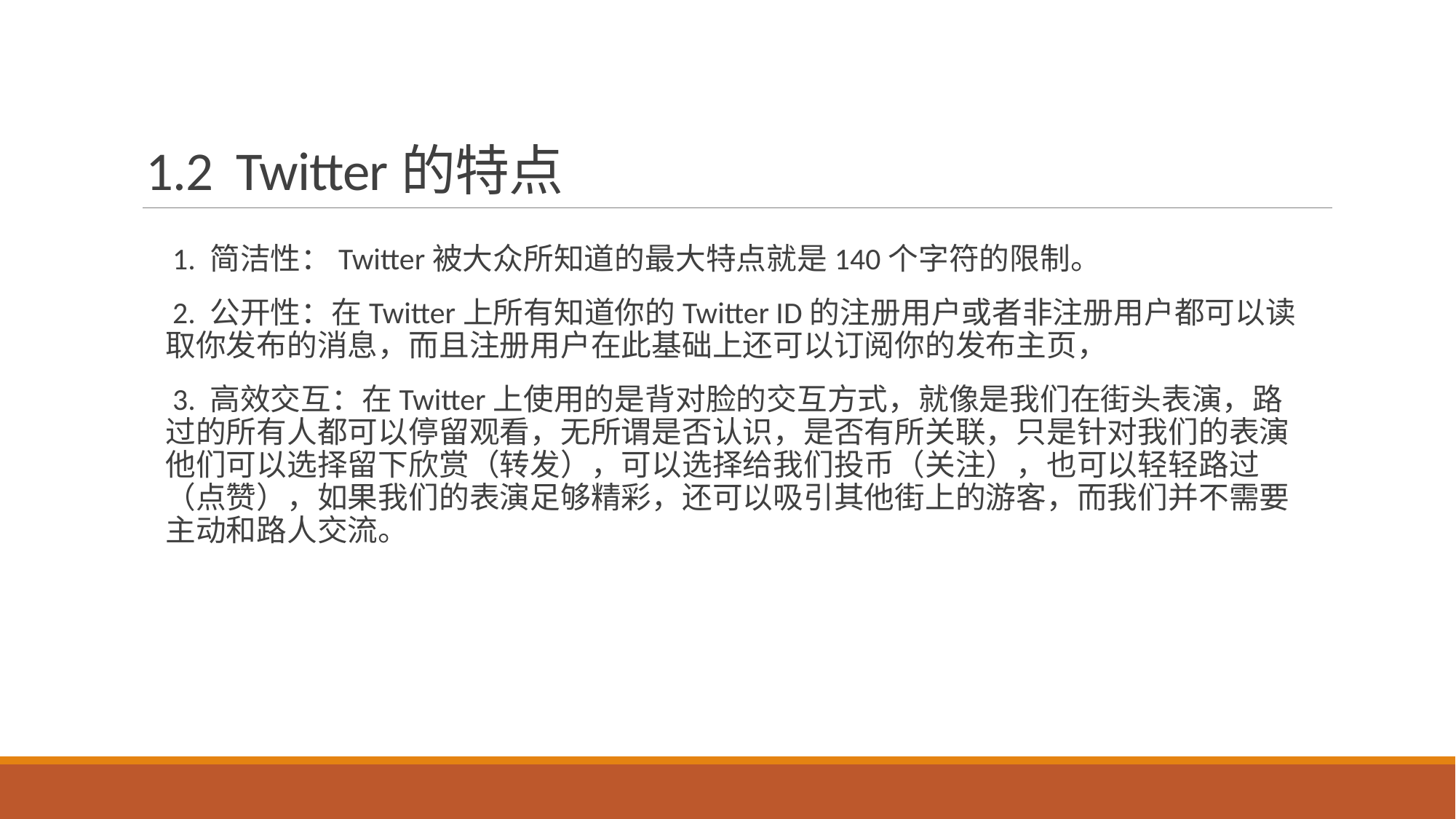

# 1.2  Twitter的特点
 1. 简洁性：Twitter被大众所知道的最大特点就是140个字符的限制。
 2. 公开性：在Twitter上所有知道你的Twitter ID的注册用户或者非注册用户都可以读取你发布的消息，而且注册用户在此基础上还可以订阅你的发布主页，
 3. 高效交互：在Twitter上使用的是背对脸的交互方式，就像是我们在街头表演，路过的所有人都可以停留观看，无所谓是否认识，是否有所关联，只是针对我们的表演他们可以选择留下欣赏（转发），可以选择给我们投币（关注），也可以轻轻路过（点赞），如果我们的表演足够精彩，还可以吸引其他街上的游客，而我们并不需要主动和路人交流。